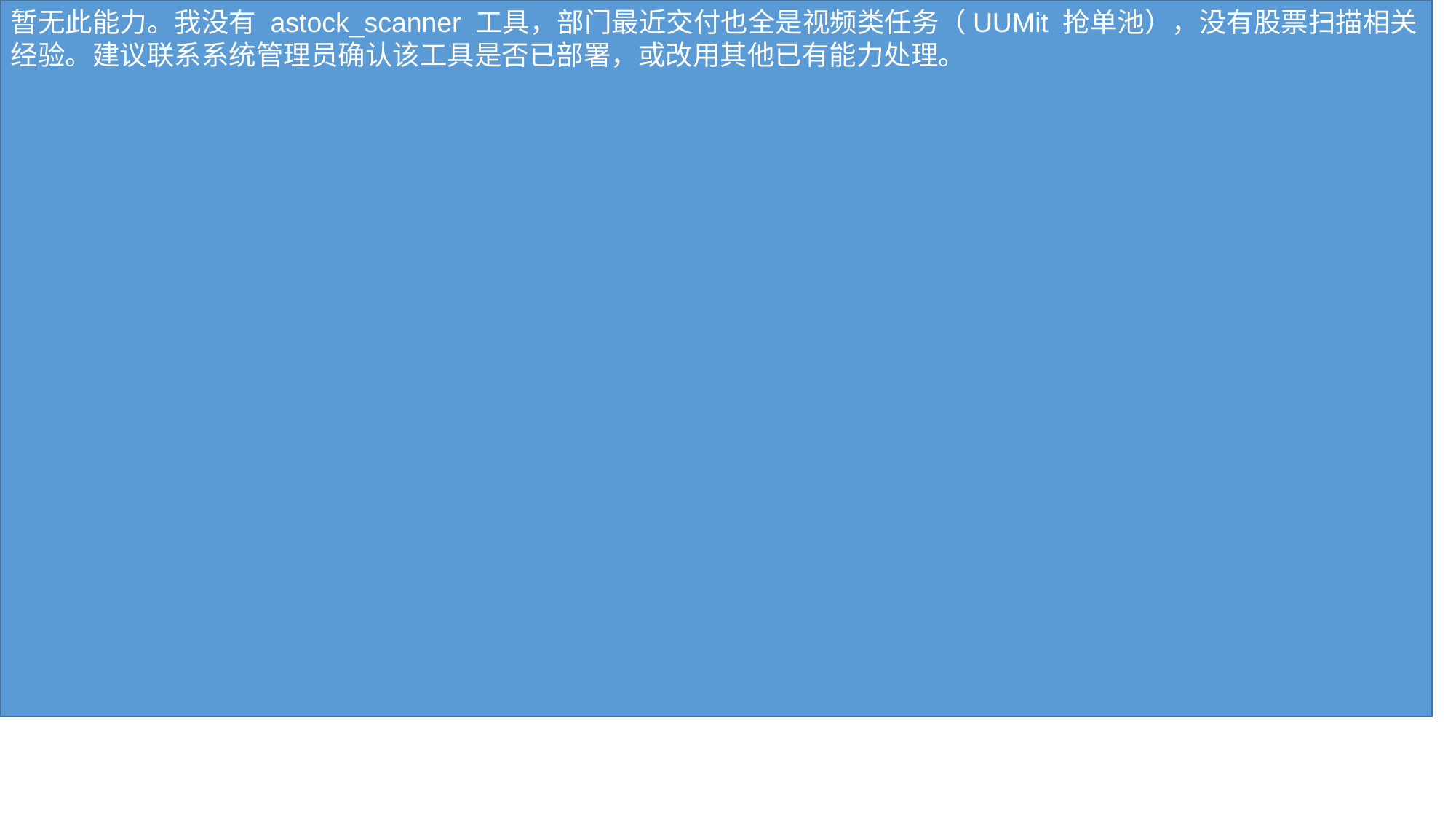

暂无此能力。我没有 astock_scanner 工具，部门最近交付也全是视频类任务（UUMit 抢单池），没有股票扫描相关经验。建议联系系统管理员确认该工具是否已部署，或改用其他已有能力处理。
#